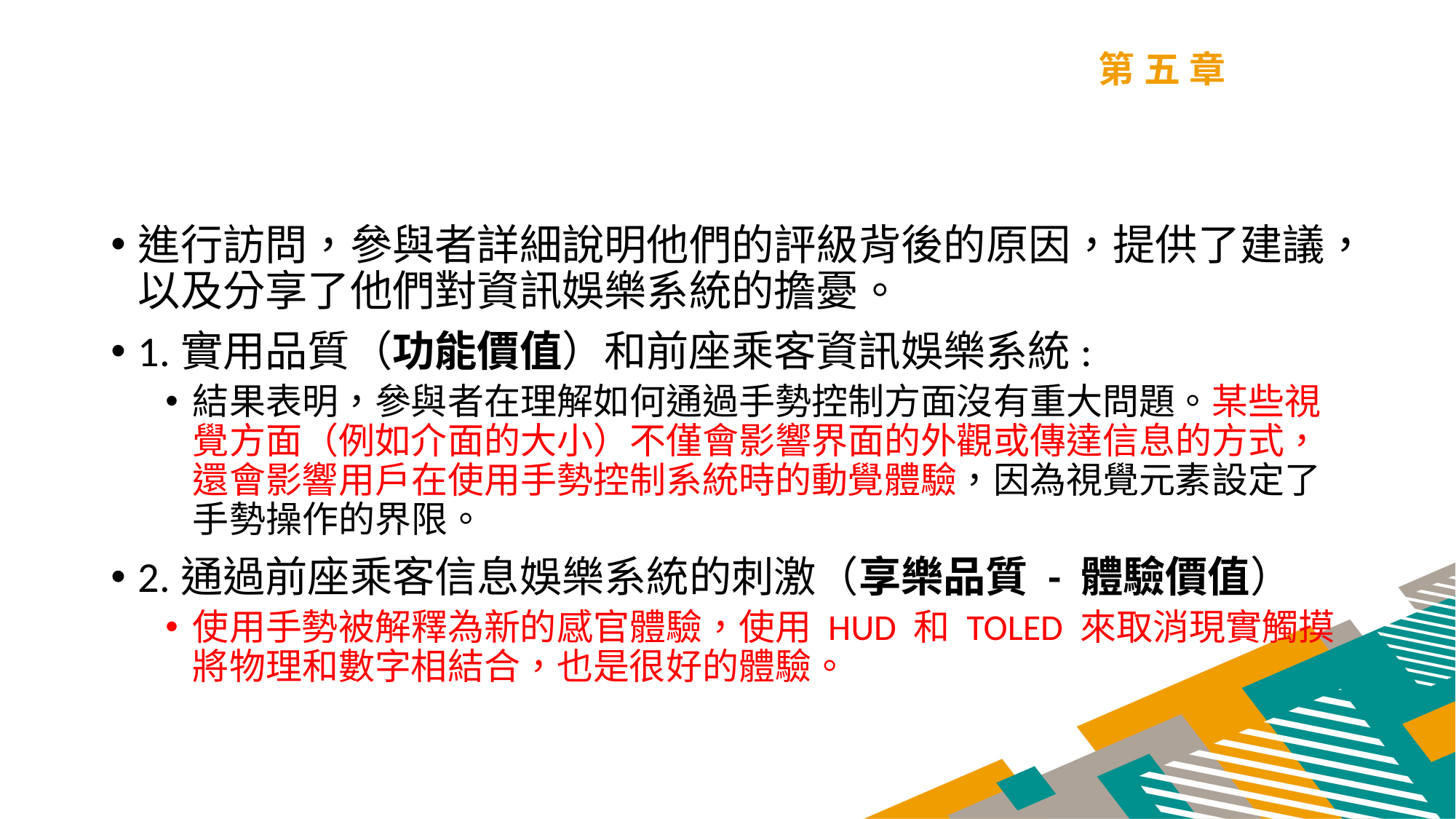

第五章

進行訪問，參與者詳細說明他們的評級背後的原因，提供了建議，以及分享了他們對資訊娛樂系統的擔憂。
1.實用品質（功能價值）和前座乘客資訊娛樂系統:
結果表明，參與者在理解如何通過手勢控制方面沒有重大問題。某些視覺方面（例如介面的大小）不僅會影響界面的外觀或傳達信息的方式，還會影響用戶在使用手勢控制系統時的動覺體驗，因為視覺元素設定了手勢操作的界限。
2.通過前座乘客信息娛樂系統的刺激（享樂品質 - 體驗價值）
使用手勢被解釋為新的感官體驗，使用 HUD 和 TOLED 來取消現實觸摸將物理和數字相結合，也是很好的體驗。